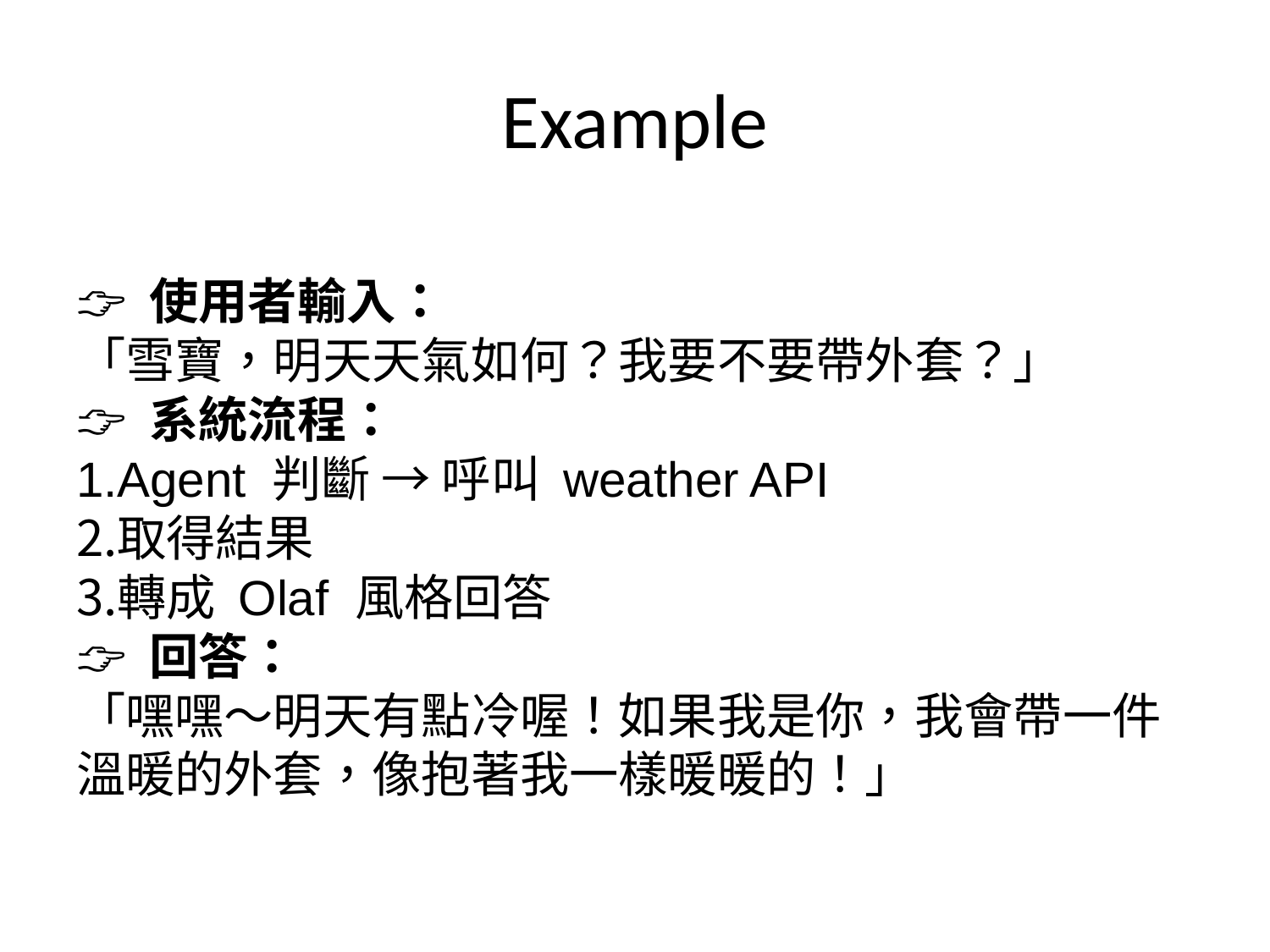

# Example
👉 使用者輸入：
「雪寶，明天天氣如何？我要不要帶外套？」
👉 系統流程：
Agent 判斷 → 呼叫 weather API
取得結果
轉成 Olaf 風格回答
👉 回答：
「嘿嘿～明天有點冷喔！如果我是你，我會帶一件溫暖的外套，像抱著我一樣暖暖的！」